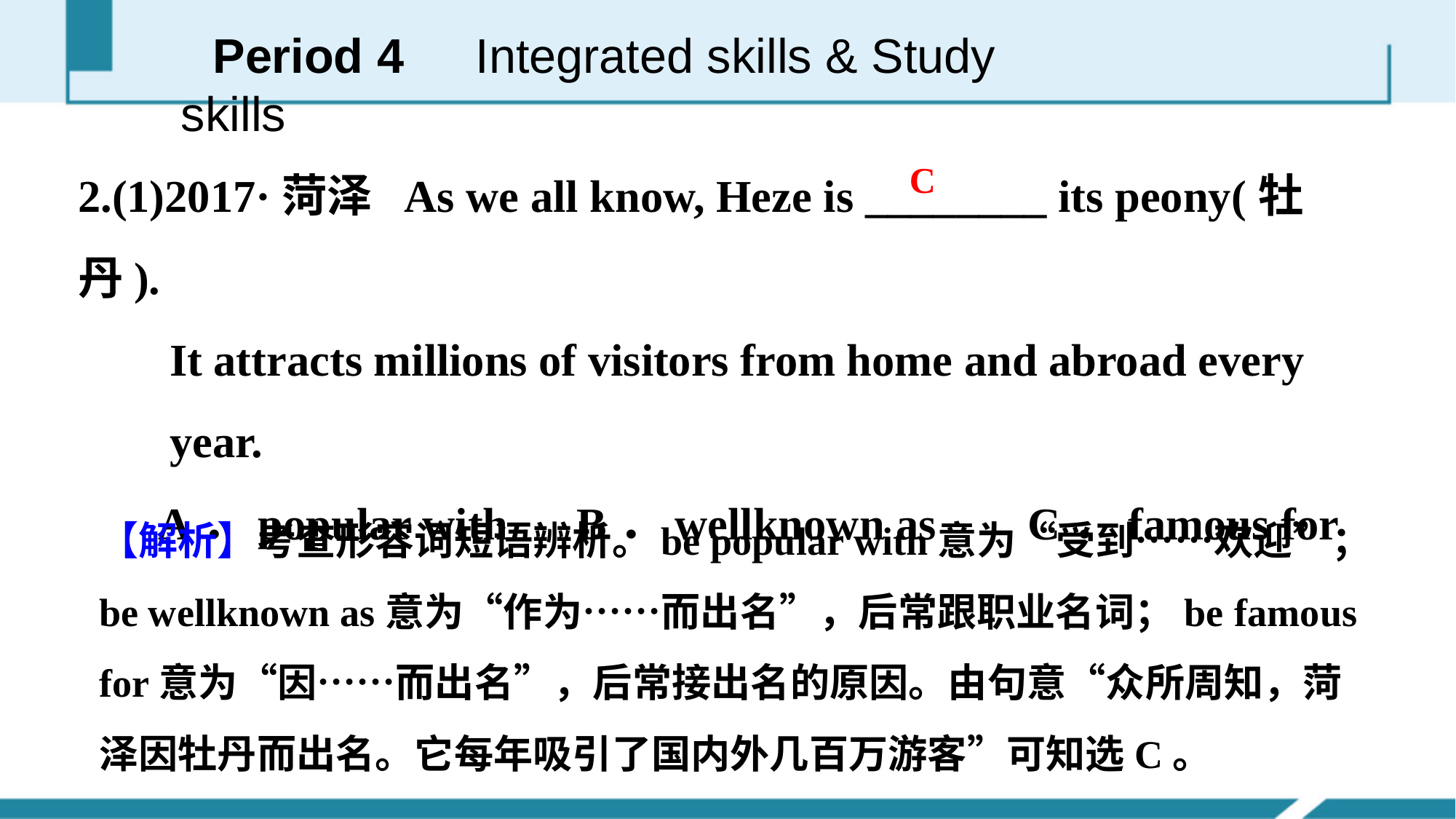

Period 4　Integrated skills & Study skills
2.(1)2017·菏泽  As we all know, Heze is ________ its peony(牡丹).
        It attracts millions of visitors from home and abroad every
        year.
       A．popular with      B．well­known as        C．famous for
C
【解析】考查形容词短语辨析。be popular with意为“受到……欢迎”；be well­known as意为“作为……而出名”，后常跟职业名词；be famous for意为“因……而出名”，后常接出名的原因。由句意“众所周知，菏泽因牡丹而出名。它每年吸引了国内外几百万游客”可知选C。